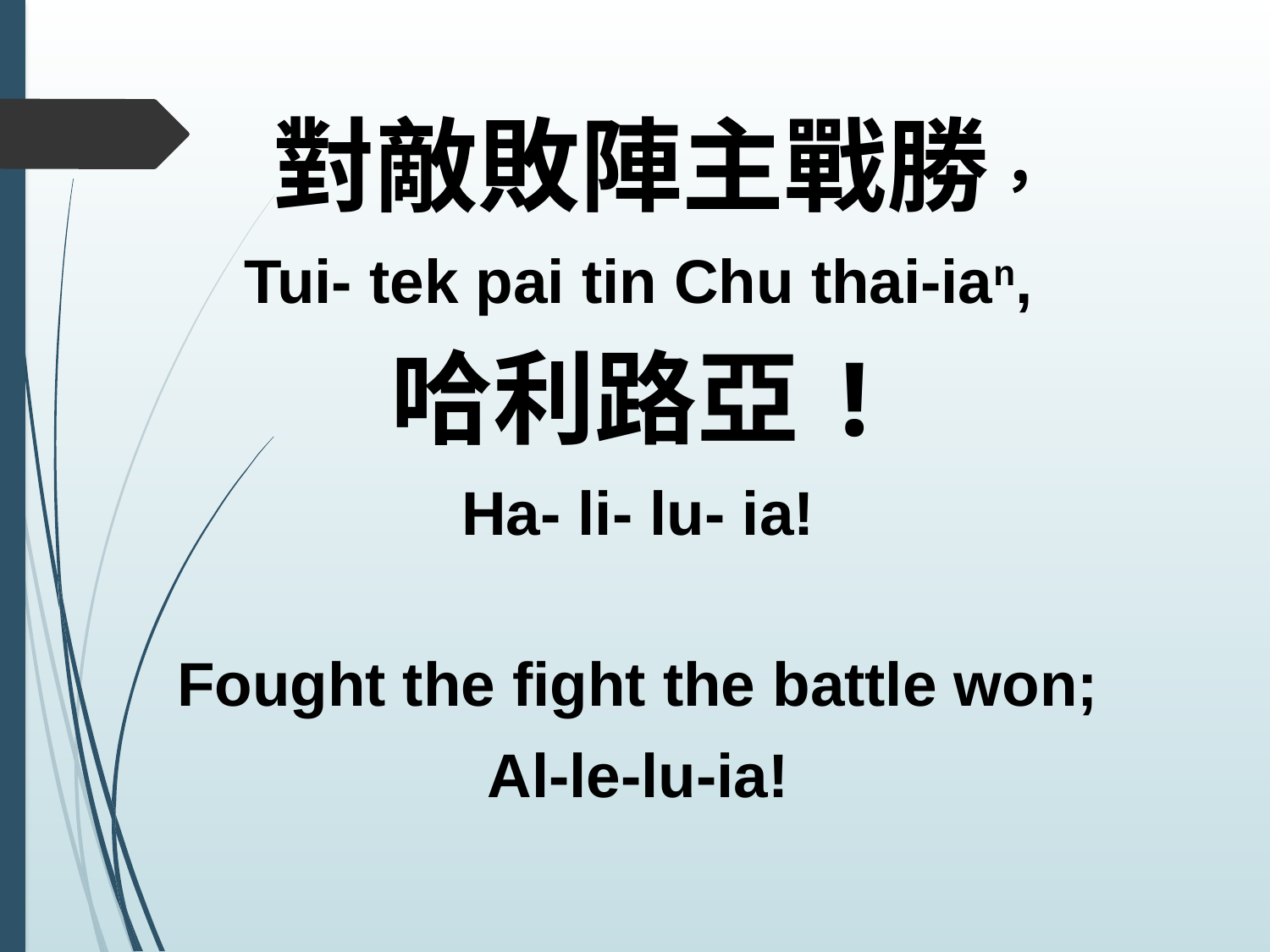

對敵敗陣主戰勝，
Tui- tek pai tin Chu thai-ian,
哈利路亞!
Ha- li- lu- ia!

Fought the fight the battle won;
Al-le-lu-ia!